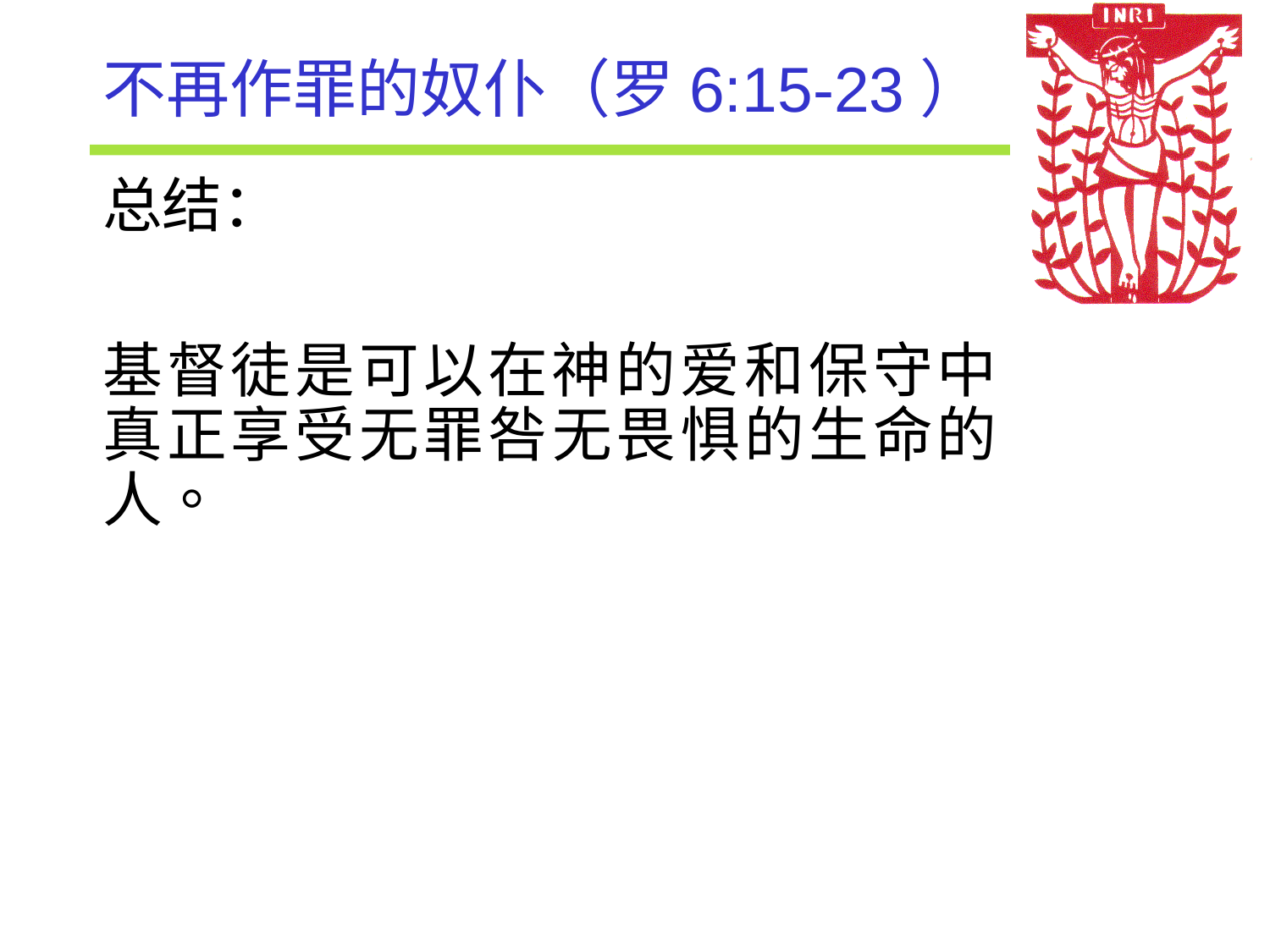

# 不再作罪的奴仆（罗6:15-23）
总结：

基督徒是可以在神的爱和保守中真正享受无罪咎无畏惧的生命的人。